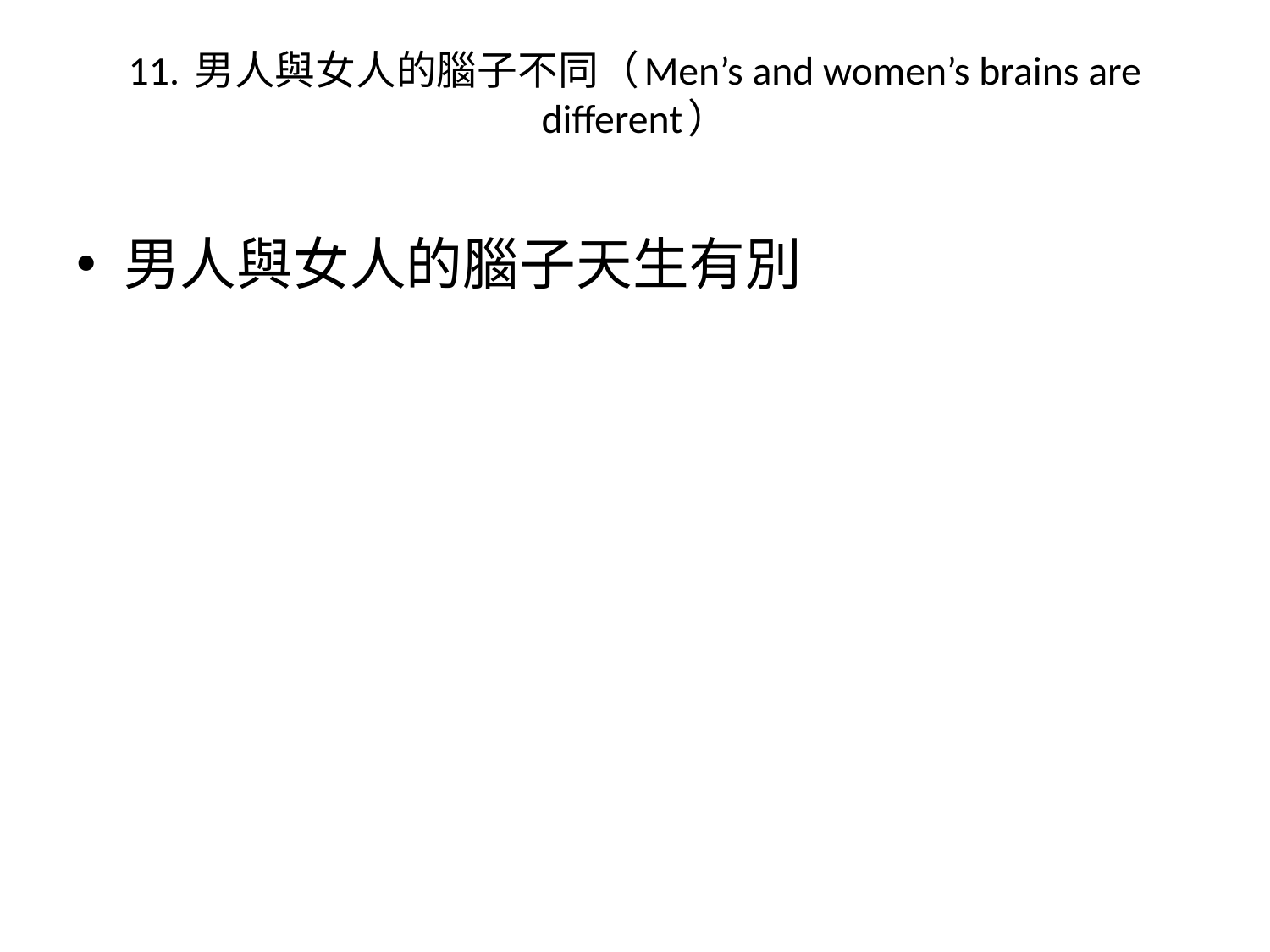

# 11.	男人與女人的腦子不同（Men’s and women’s brains are different）
男人與女人的腦子天生有別